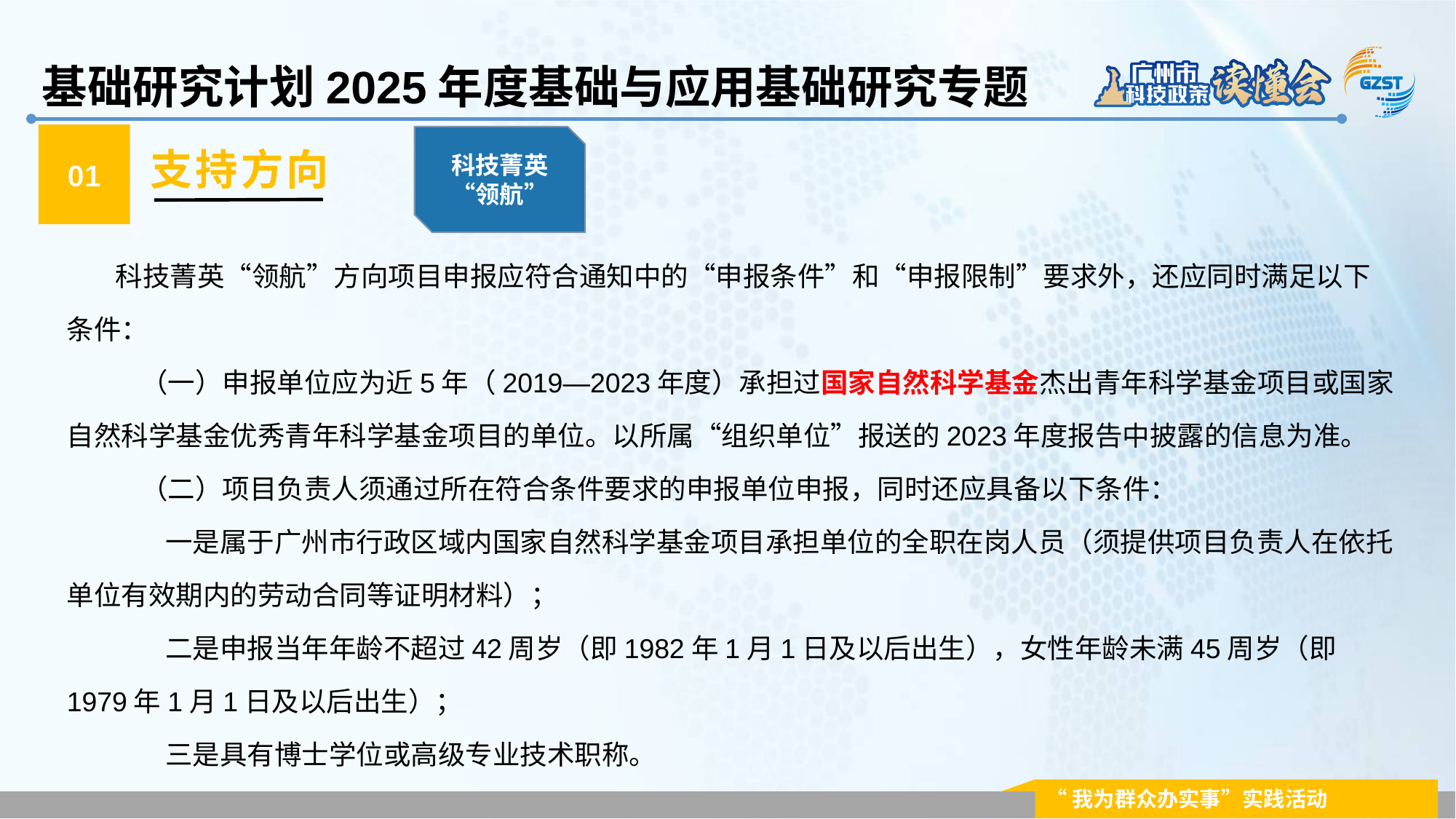

基础研究计划2025年度基础与应用基础研究专题
01
支持方向
科技菁英“领航”
科技菁英“领航”方向项目申报应符合通知中的“申报条件”和“申报限制”要求外，还应同时满足以下条件：
   （一）申报单位应为近5年（2019—2023年度）承担过国家自然科学基金杰出青年科学基金项目或国家自然科学基金优秀青年科学基金项目的单位。以所属“组织单位”报送的2023年度报告中披露的信息为准。
   （二）项目负责人须通过所在符合条件要求的申报单位申报，同时还应具备以下条件：
       一是属于广州市行政区域内国家自然科学基金项目承担单位的全职在岗人员（须提供项目负责人在依托单位有效期内的劳动合同等证明材料）；
       二是申报当年年龄不超过42周岁（即1982年1月1日及以后出生），女性年龄未满45周岁（即1979年1月1日及以后出生）；
       三是具有博士学位或高级专业技术职称。
“我为群众办实事”实践活动